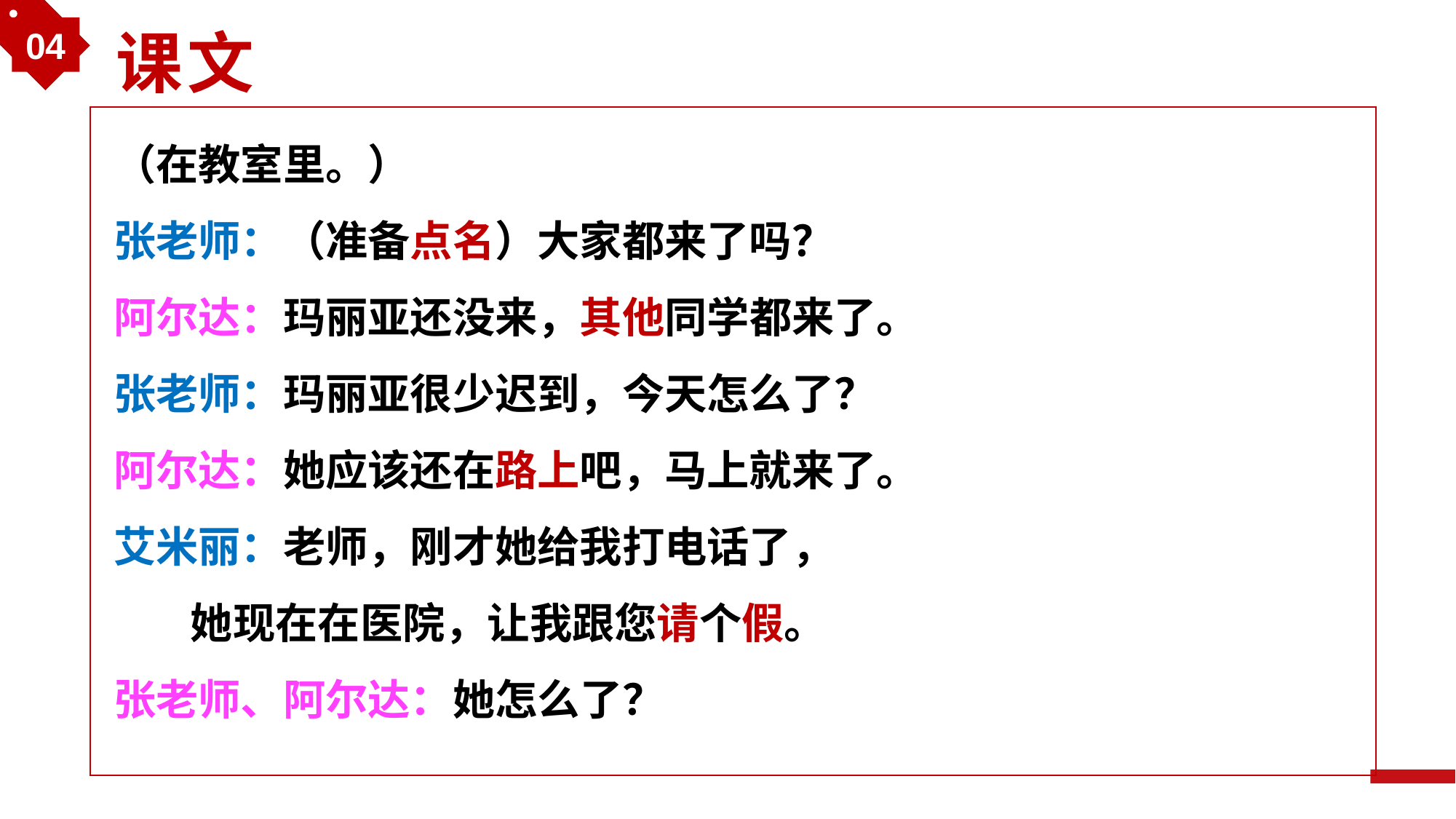

04
课文
（在教室里。）
张老师：（准备点名）大家都来了吗？
阿尔达：玛丽亚还没来，其他同学都来了。
张老师：玛丽亚很少迟到，今天怎么了？
阿尔达：她应该还在路上吧，马上就来了。
艾米丽：老师，刚才她给我打电话了，
        她现在在医院，让我跟您请个假。
张老师、阿尔达：她怎么了？